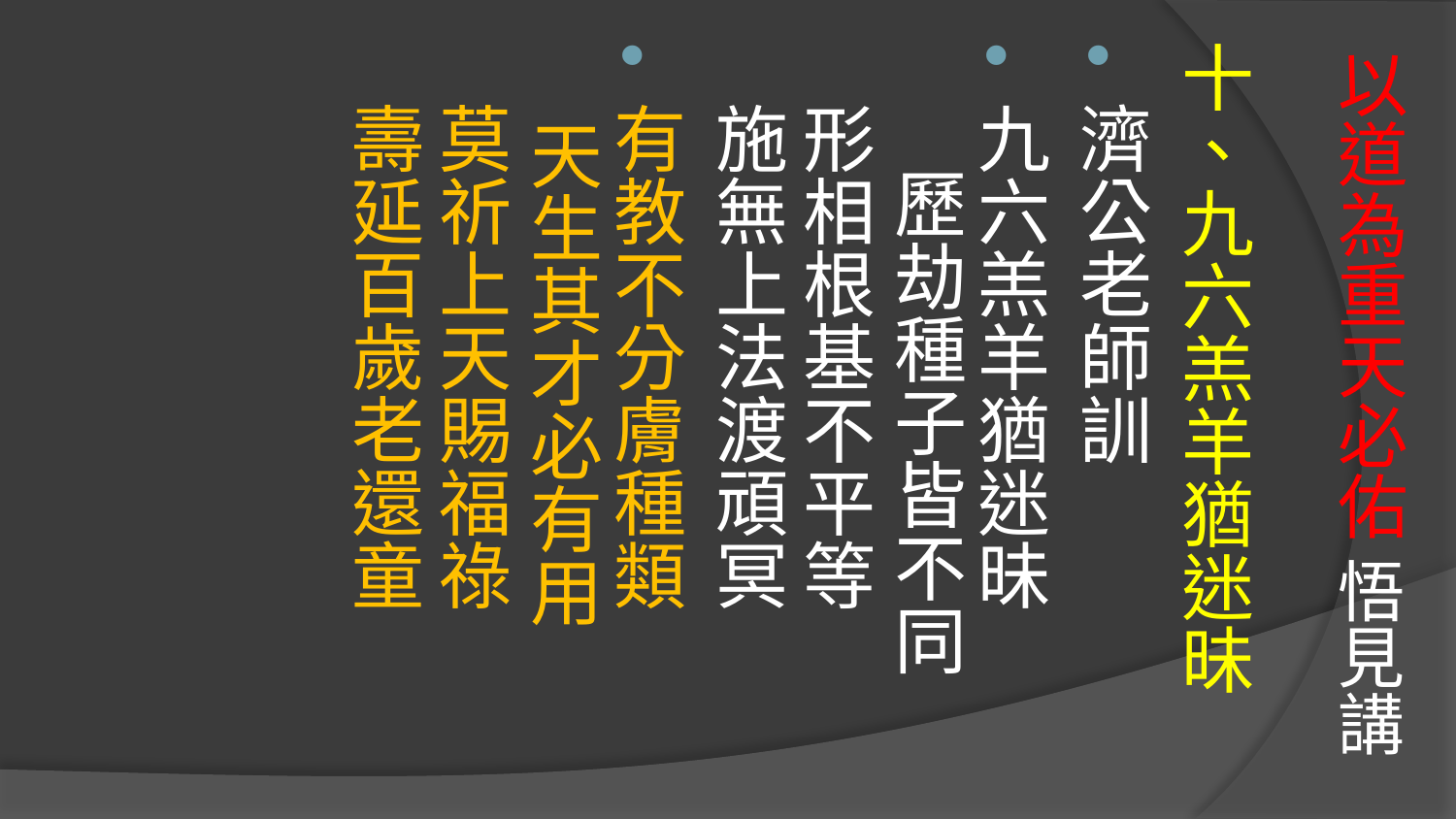

# 以道為重天必佑 悟見講
十、九六羔羊猶迷昧
濟公老師訓
九六羔羊猶迷昧　           歷劫種子皆不同　
形相根基不平等　       施無上法渡頑冥
有教不分膚種類　        天生其才必有用　
莫祈上天賜福祿　   壽延百歲老還童